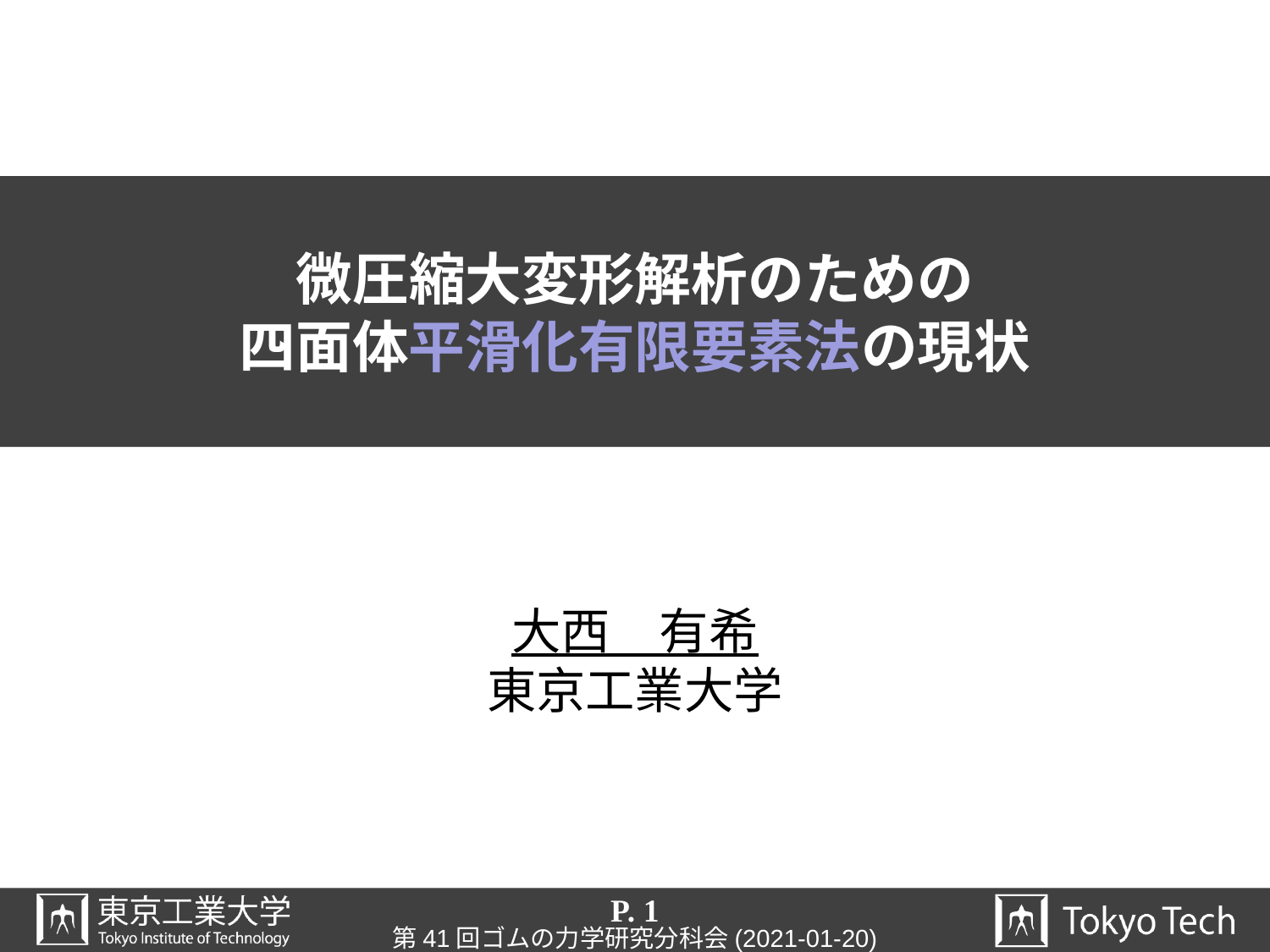

# 微圧縮大変形解析のための 四面体平滑化有限要素法の現状
大西　有希
東京工業大学
P. 1